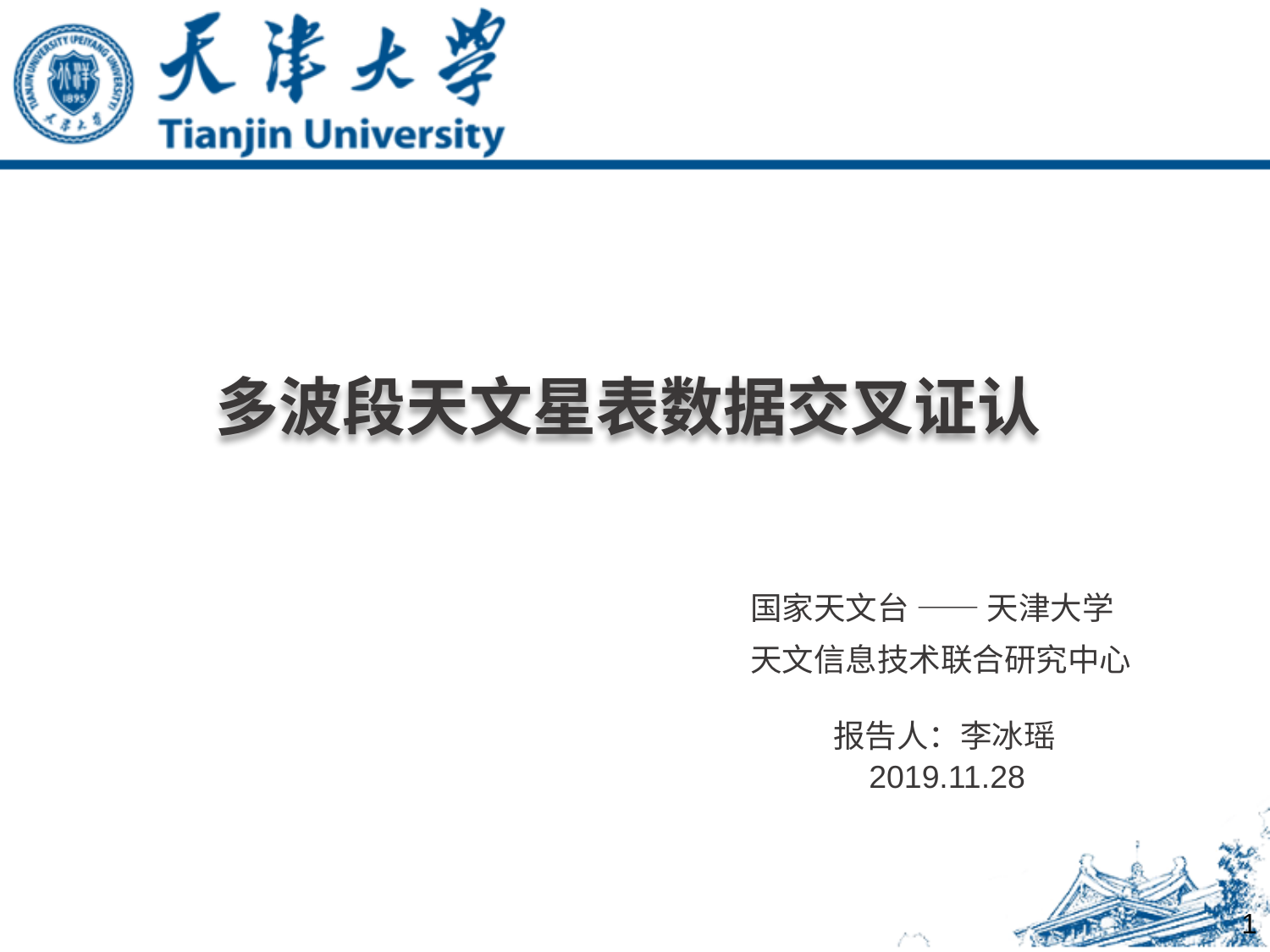

# 多波段天文星表数据交叉证认
国家天文台 —— 天津大学
天文信息技术联合研究中心

报告人：李冰瑶
    2019.11.28
1